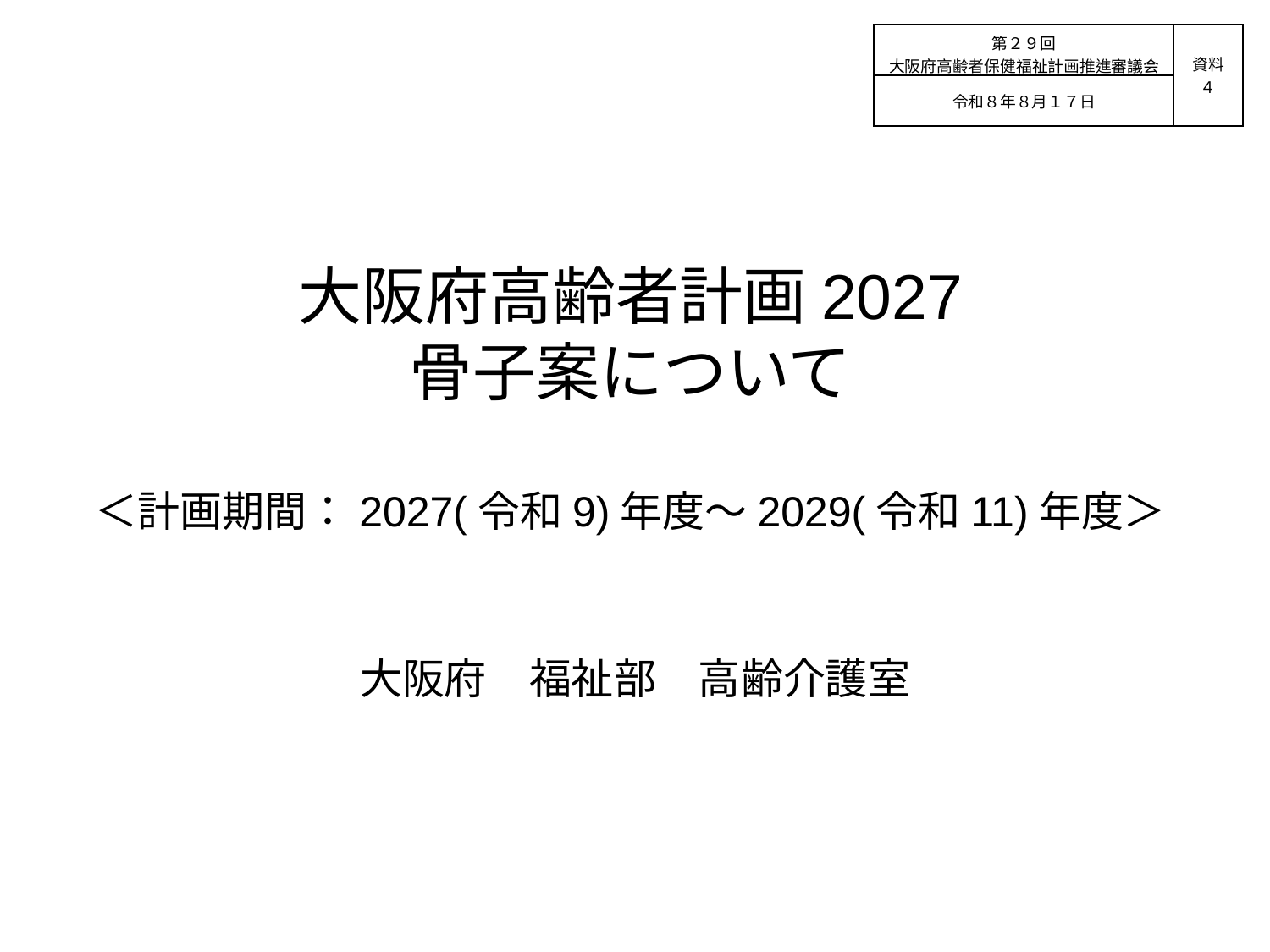

| 第２９回 大阪府高齢者保健福祉計画推進審議会 | 資料 ４ |
| --- | --- |
| 令和８年８月１７日 |  |
大阪府高齢者計画2027
骨子案について

＜計画期間：2027(令和9)年度～2029(令和11)年度＞
大阪府　福祉部　高齢介護室